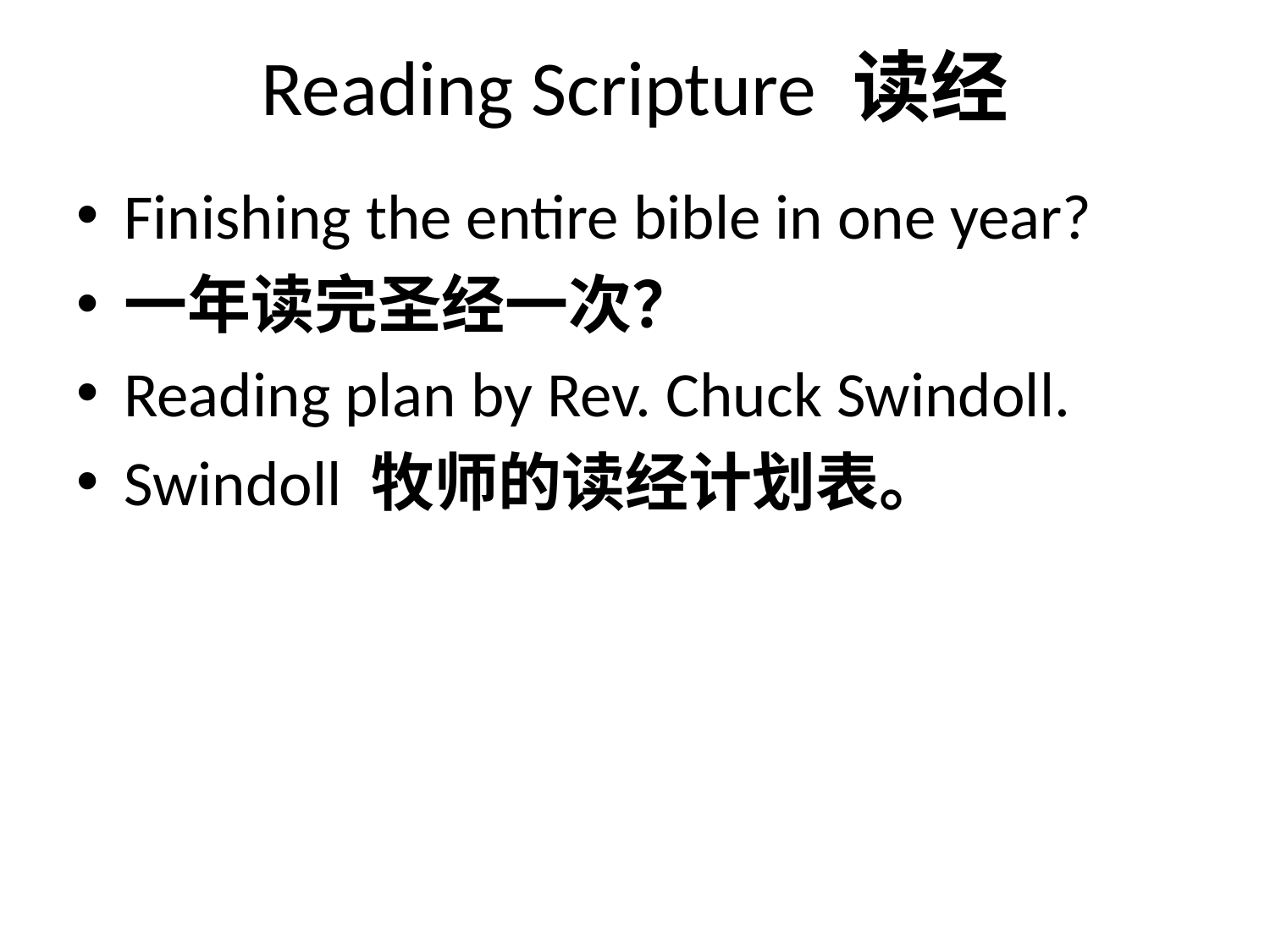

# Reading Scripture 读经
Finishing the entire bible in one year?
一年读完圣经一次？
Reading plan by Rev. Chuck Swindoll.
Swindoll 牧师的读经计划表。